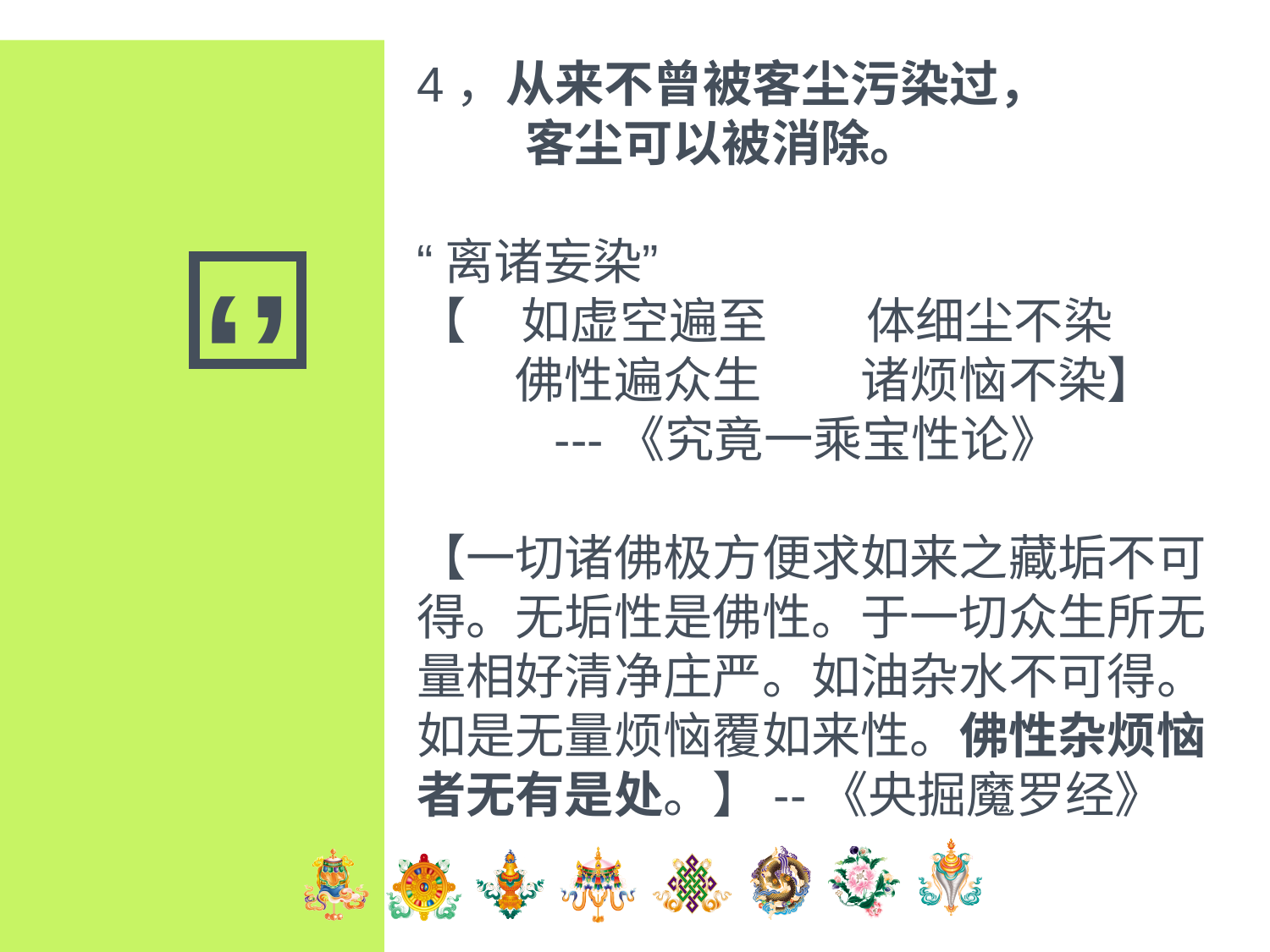

4，从来不曾被客尘污染过，
       客尘可以被消除。

“离诸妄染”
【    如虚空遍至　　体细尘不染
　　佛性遍众生　　诸烦恼不染】
          ---《究竟一乘宝性论》

【一切诸佛极方便求如来之藏垢不可得。无垢性是佛性。于一切众生所无量相好清净庄严。如油杂水不可得。如是无量烦恼覆如来性。佛性杂烦恼者无有是处。】--《央掘魔罗经》